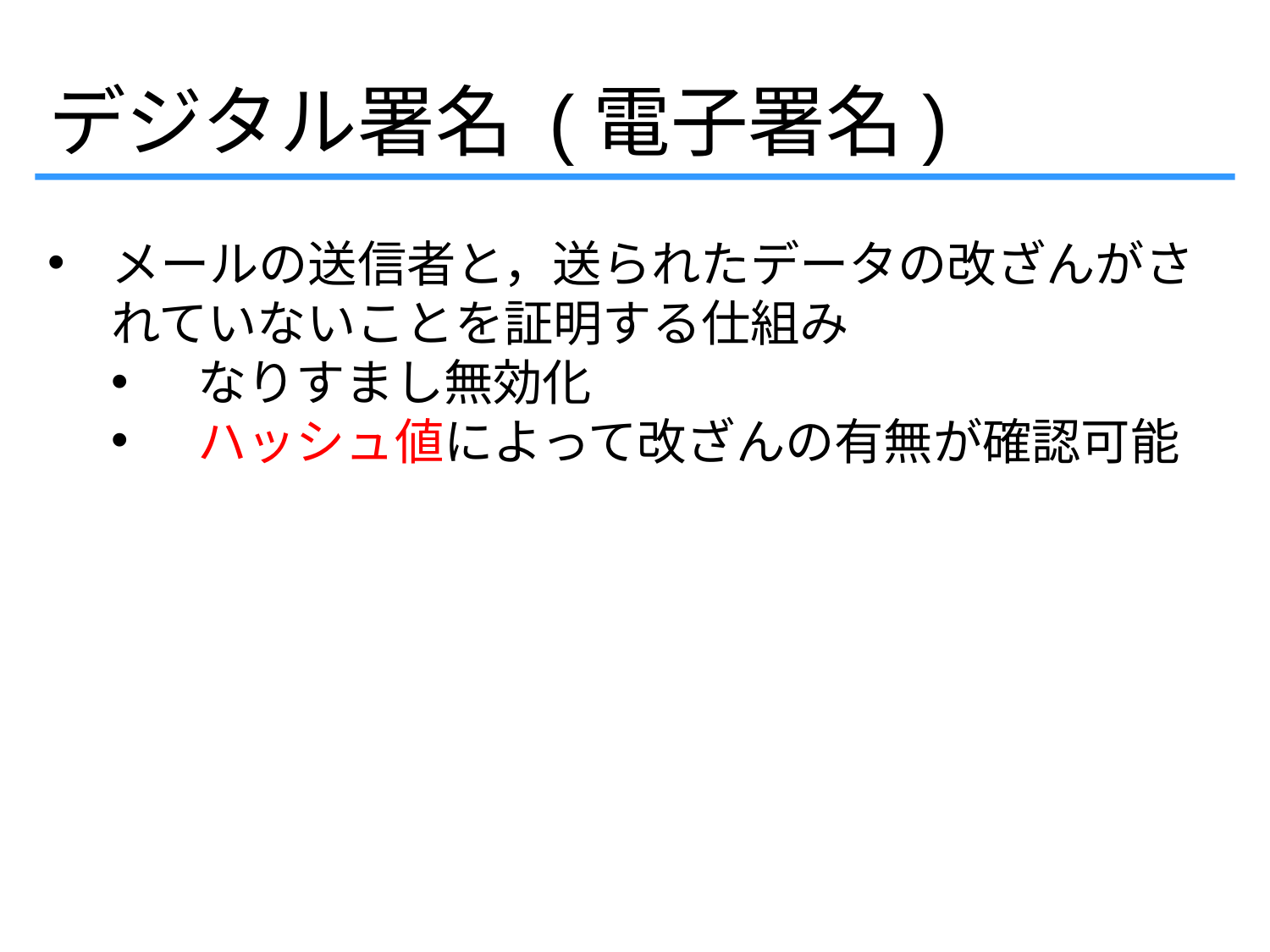

デジタル署名 (電子署名)

メールの送信者と，送られたデータの改ざんがされていないことを証明する仕組み
 なりすまし無効化
 ハッシュ値によって改ざんの有無が確認可能